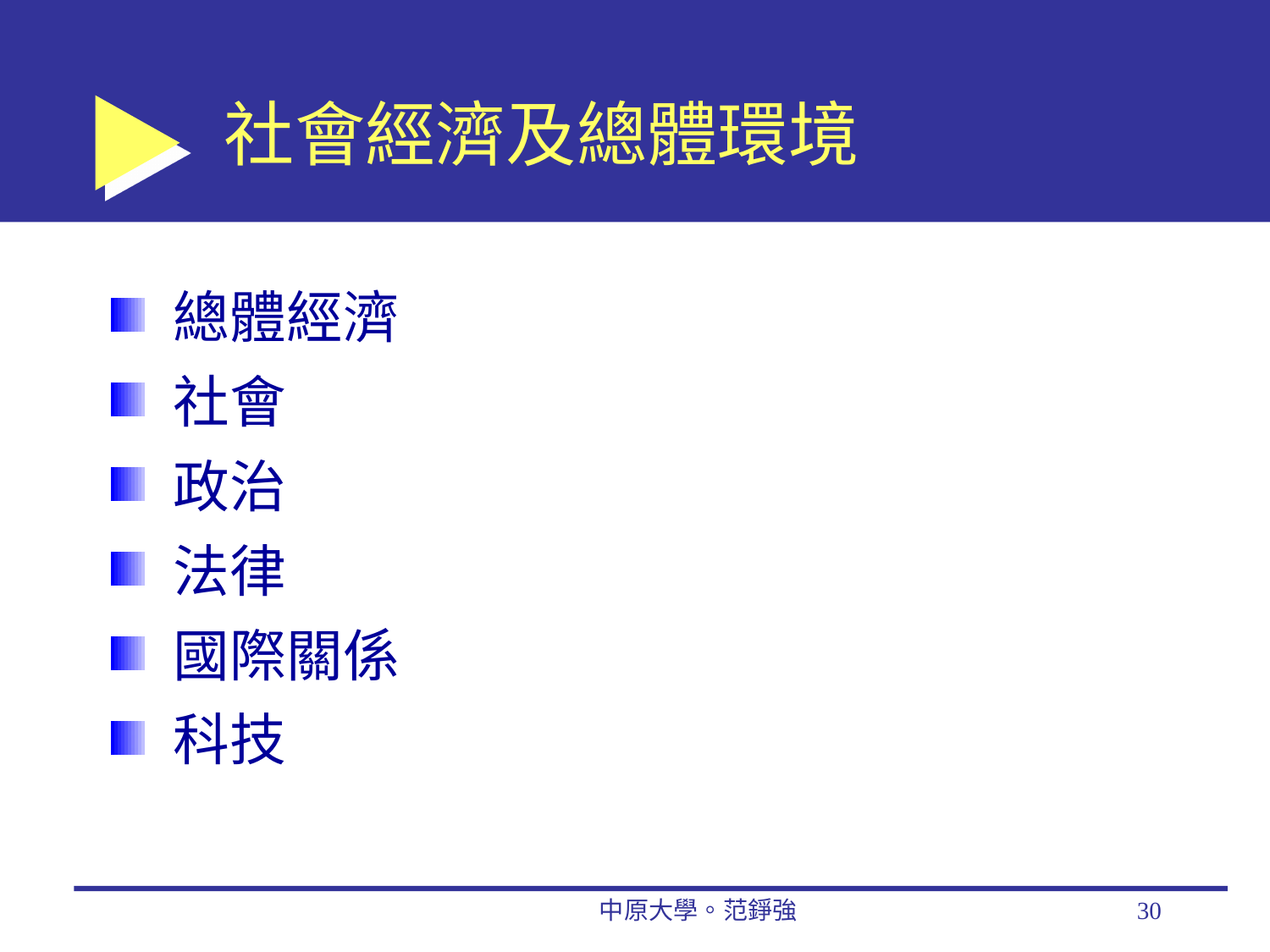

# 社會經濟及總體環境
總體經濟
社會
政治
法律
國際關係
科技
中原大學。范錚強
30